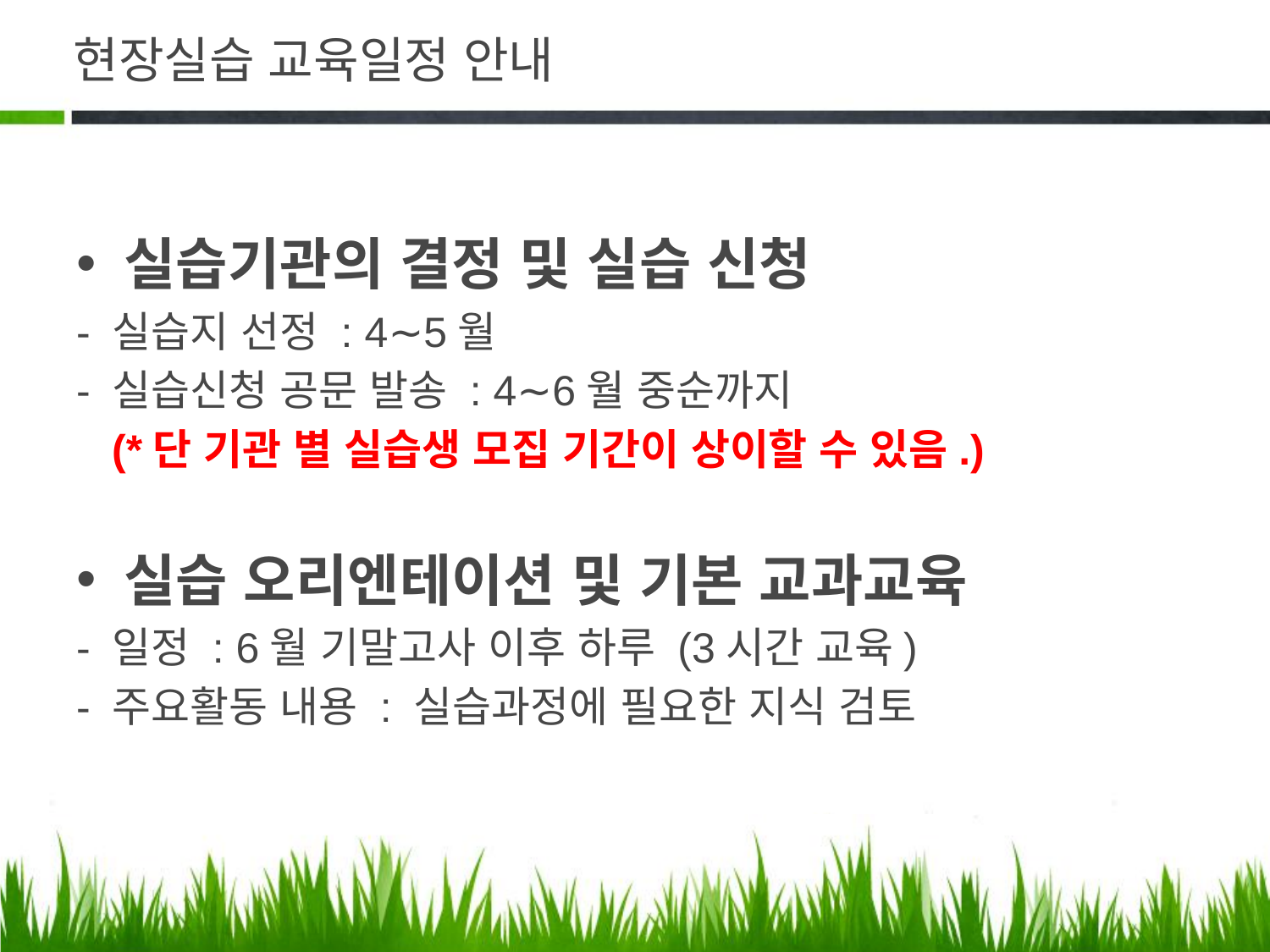

# 현장실습 교육일정 안내
실습기관의 결정 및 실습 신청
- 실습지 선정 : 4∼5월
- 실습신청 공문 발송 : 4∼6월 중순까지
   (*단 기관 별 실습생 모집 기간이 상이할 수 있음.)

실습 오리엔테이션 및 기본 교과교육
- 일정 : 6월 기말고사 이후 하루 (3시간 교육)
- 주요활동 내용 : 실습과정에 필요한 지식 검토